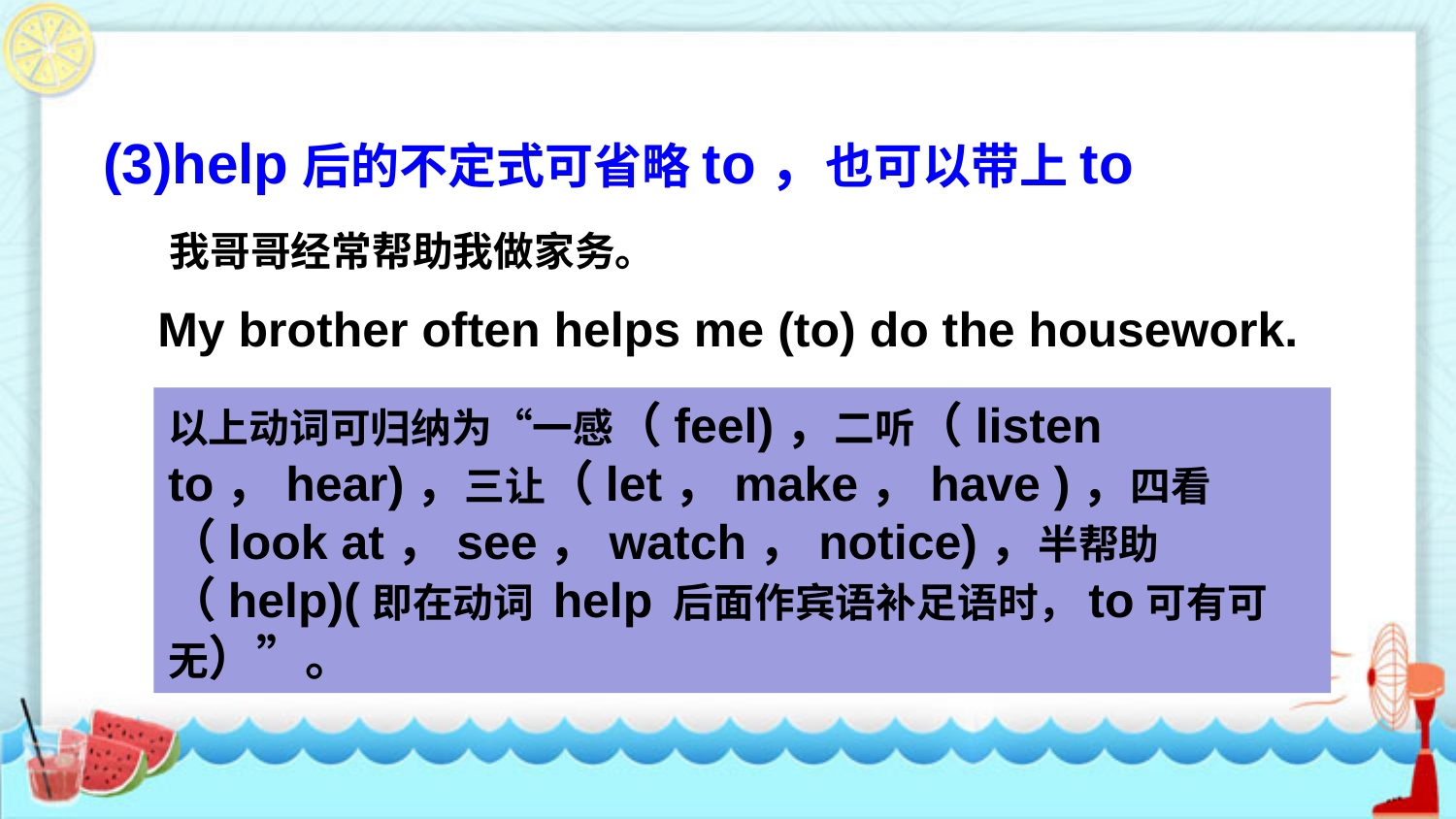

(3)help后的不定式可省略to，也可以带上to
     我哥哥经常帮助我做家务。
    My brother often helps me (to) do the housework.
以上动词可归纳为“一感（feel)，二听（listen to，hear)，三让（let，make，have )，四看（look at，see，watch，notice)，半帮助（help)(即在动词 help 后面作宾语补足语时，to可有可无）”。